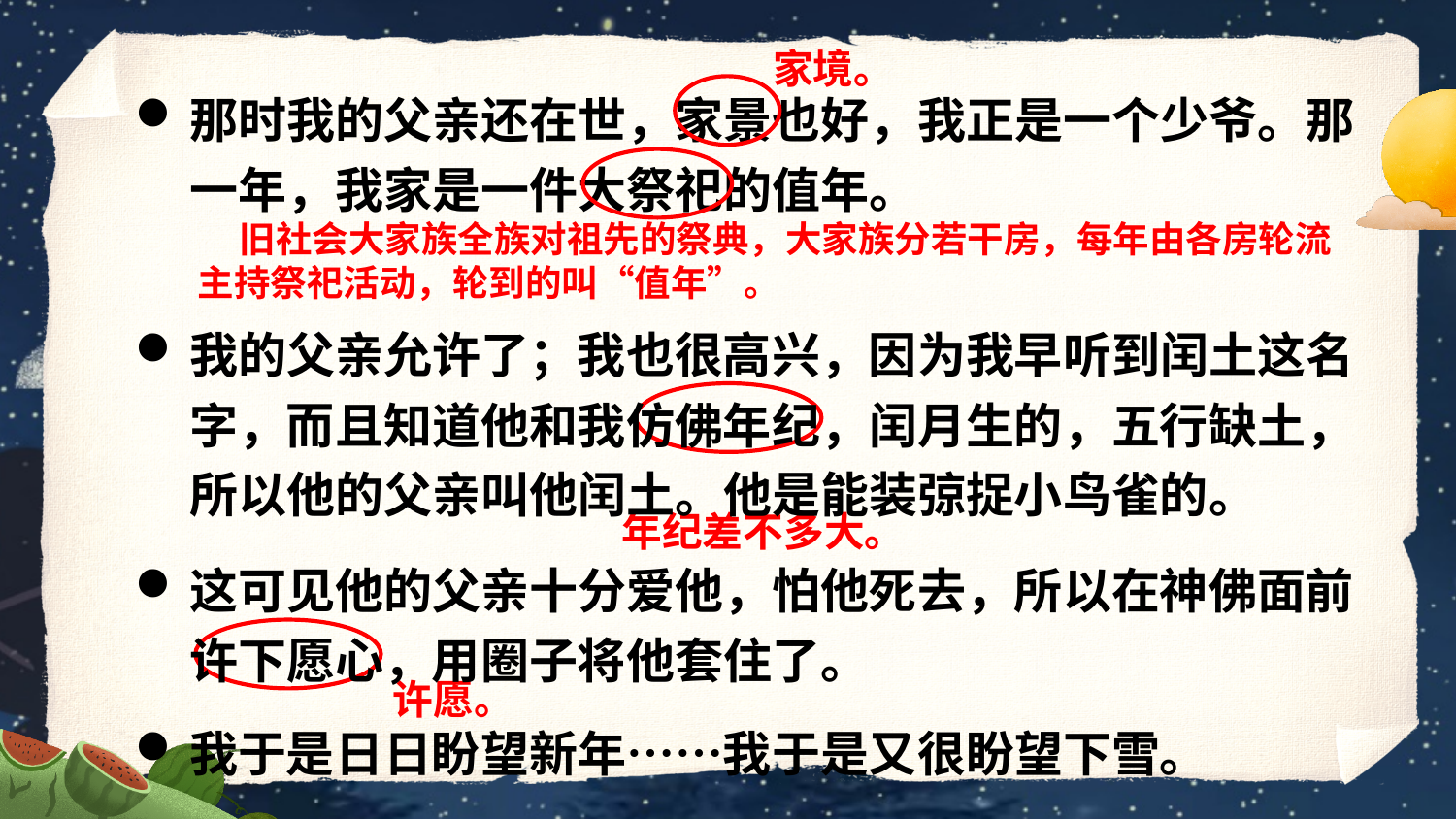

家境。
那时我的父亲还在世，家景也好，我正是一个少爷。那一年，我家是一件大祭祀的值年。

    旧社会大家族全族对祖先的祭典，大家族分若干房，每年由各房轮流主持祭祀活动，轮到的叫“值年”。
我的父亲允许了；我也很高兴，因为我早听到闰土这名字，而且知道他和我仿佛年纪，闰月生的，五行缺土，所以他的父亲叫他闰土。他是能装弶捉小鸟雀的。

年纪差不多大。
这可见他的父亲十分爱他，怕他死去，所以在神佛面前许下愿心，用圈子将他套住了。

许愿。
我于是日日盼望新年……我于是又很盼望下雪。